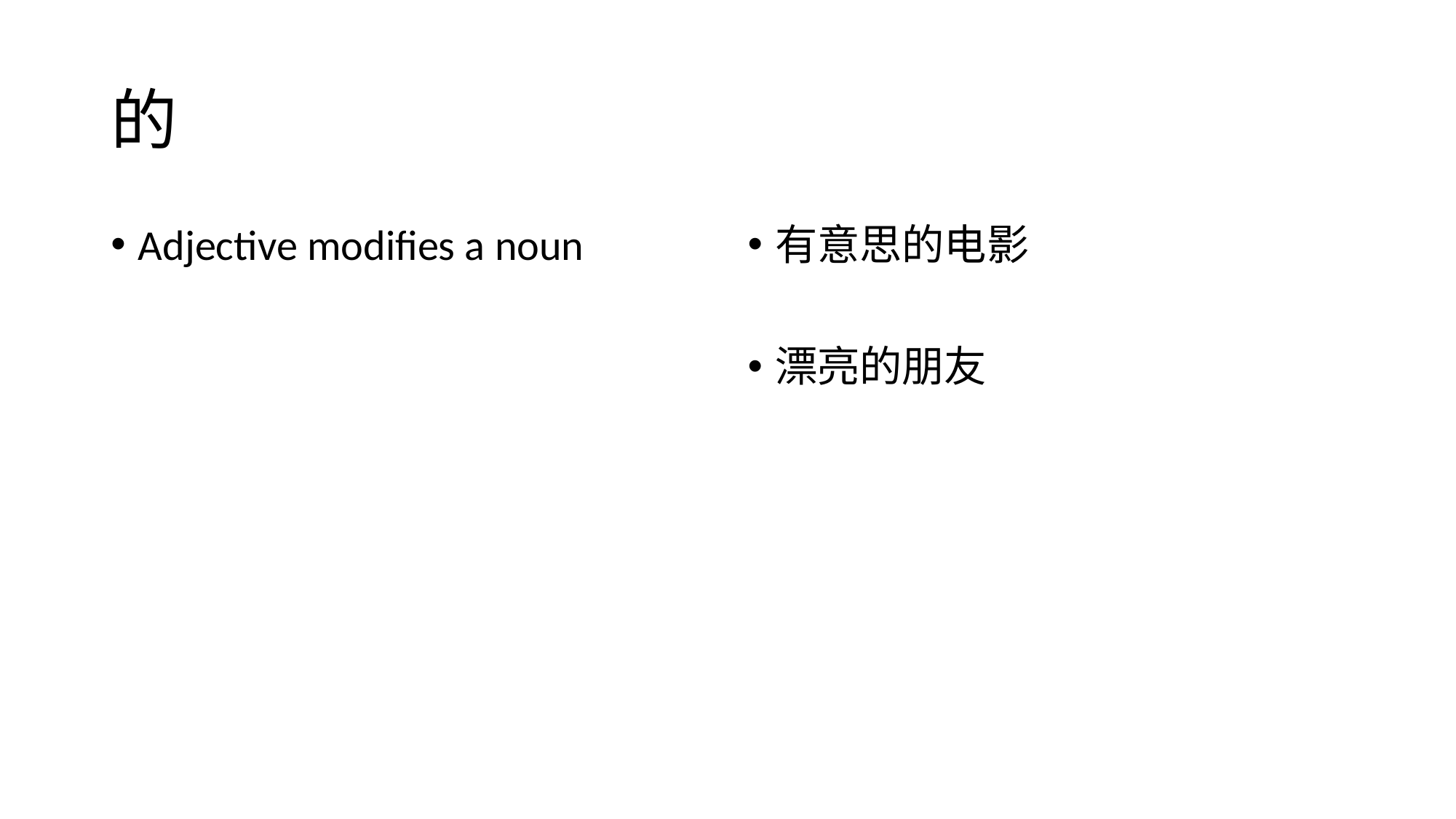

# 的
Adjective modifies a noun
有意思的电影

漂亮的朋友